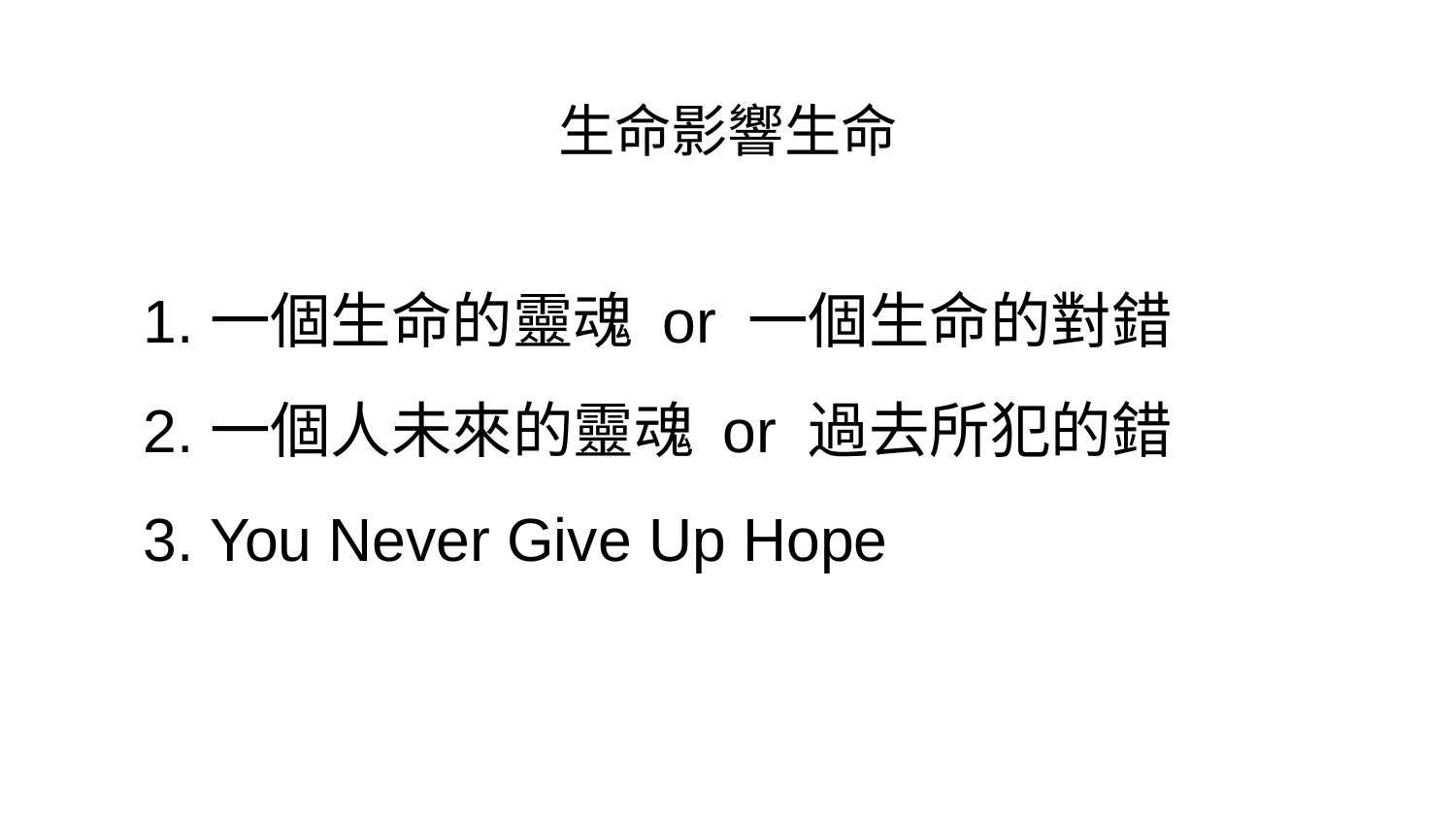

# 生命影響生命

一個生命的靈魂 or 一個生命的對錯
一個人未來的靈魂 or 過去所犯的錯
You Never Give Up Hope